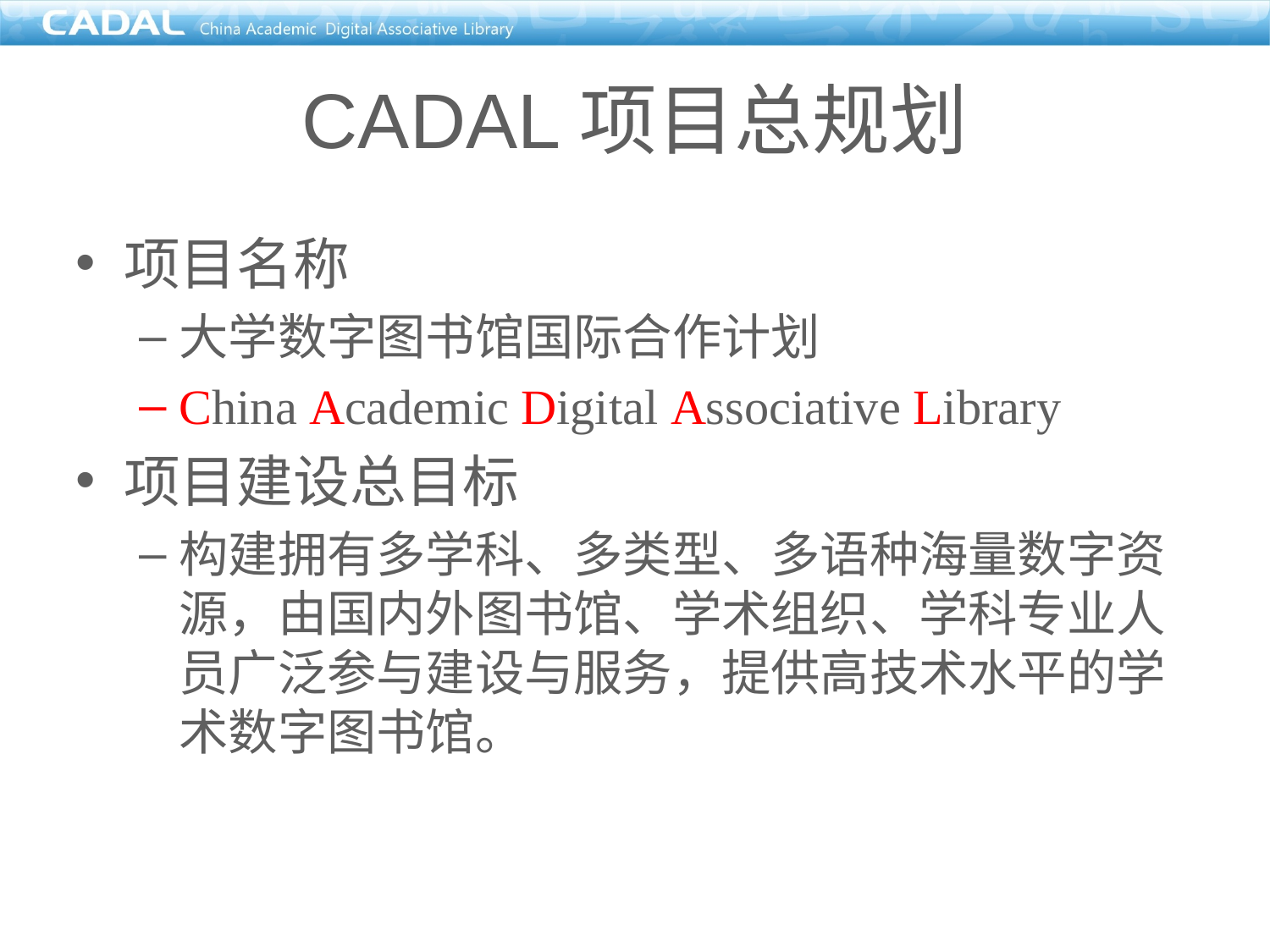

CADAL项目总规划
项目名称
大学数字图书馆国际合作计划
China Academic Digital Associative Library
项目建设总目标
构建拥有多学科、多类型、多语种海量数字资源，由国内外图书馆、学术组织、学科专业人员广泛参与建设与服务，提供高技术水平的学术数字图书馆。